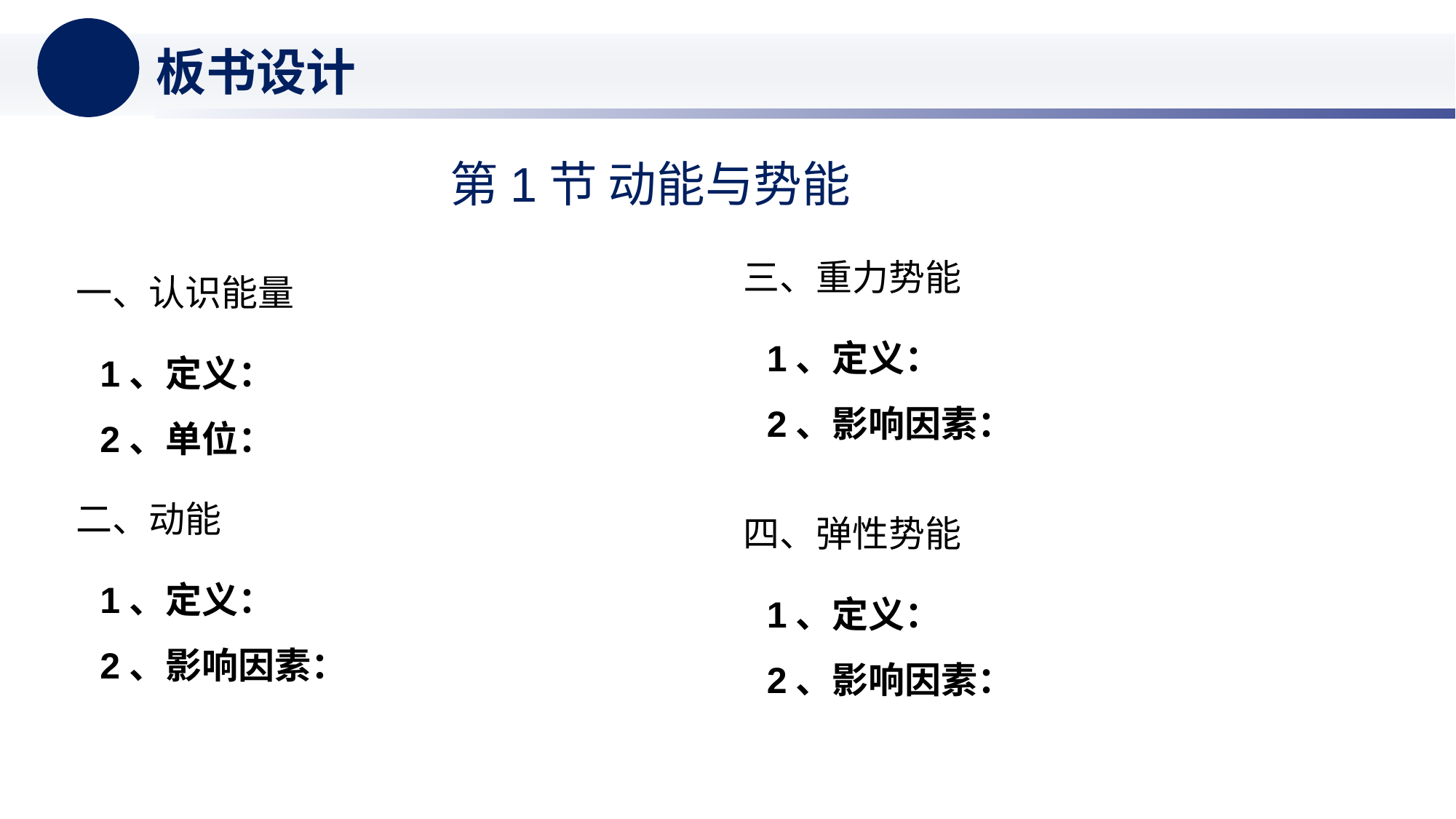

板书设计

第1节 动能与势能
三、重力势能

一、认识能量

1、定义：
2、影响因素：

1、定义：
2、单位：

二、动能

四、弹性势能

1、定义：
2、影响因素：

1、定义：
2、影响因素：